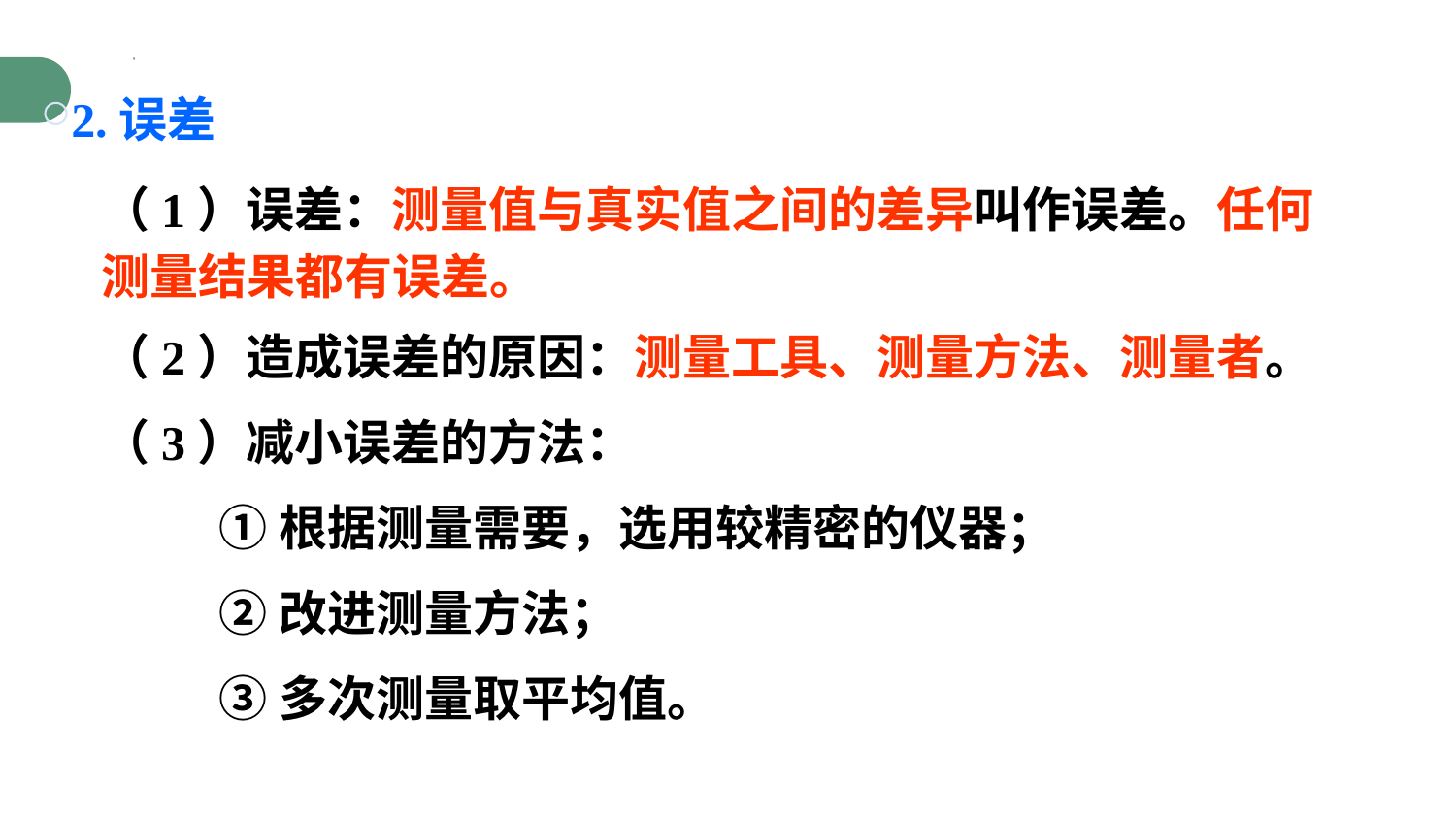

2.误差
（1）误差：测量值与真实值之间的差异叫作误差。任何测量结果都有误差。
（2）造成误差的原因：测量工具、测量方法、测量者。
（3）减小误差的方法：
①根据测量需要，选用较精密的仪器；
②改进测量方法；
③多次测量取平均值。